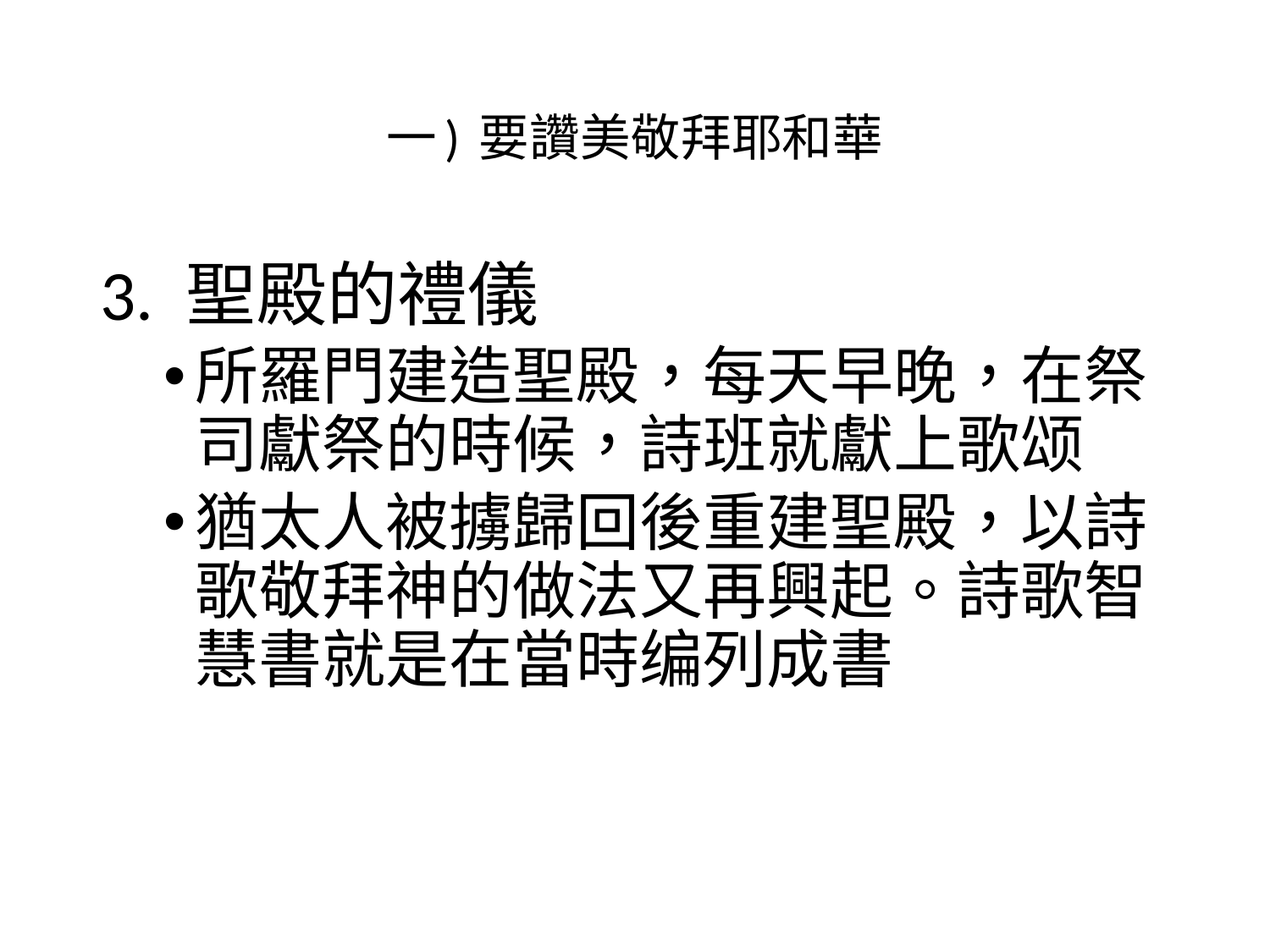

# 一) 要讚美敬拜耶和華
3. 聖殿的禮儀
所羅門建造聖殿，每天早晚，在祭司獻祭的時候，詩班就獻上歌颂
猶太人被擄歸回後重建聖殿，以詩歌敬拜神的做法又再興起。詩歌智慧書就是在當時编列成書